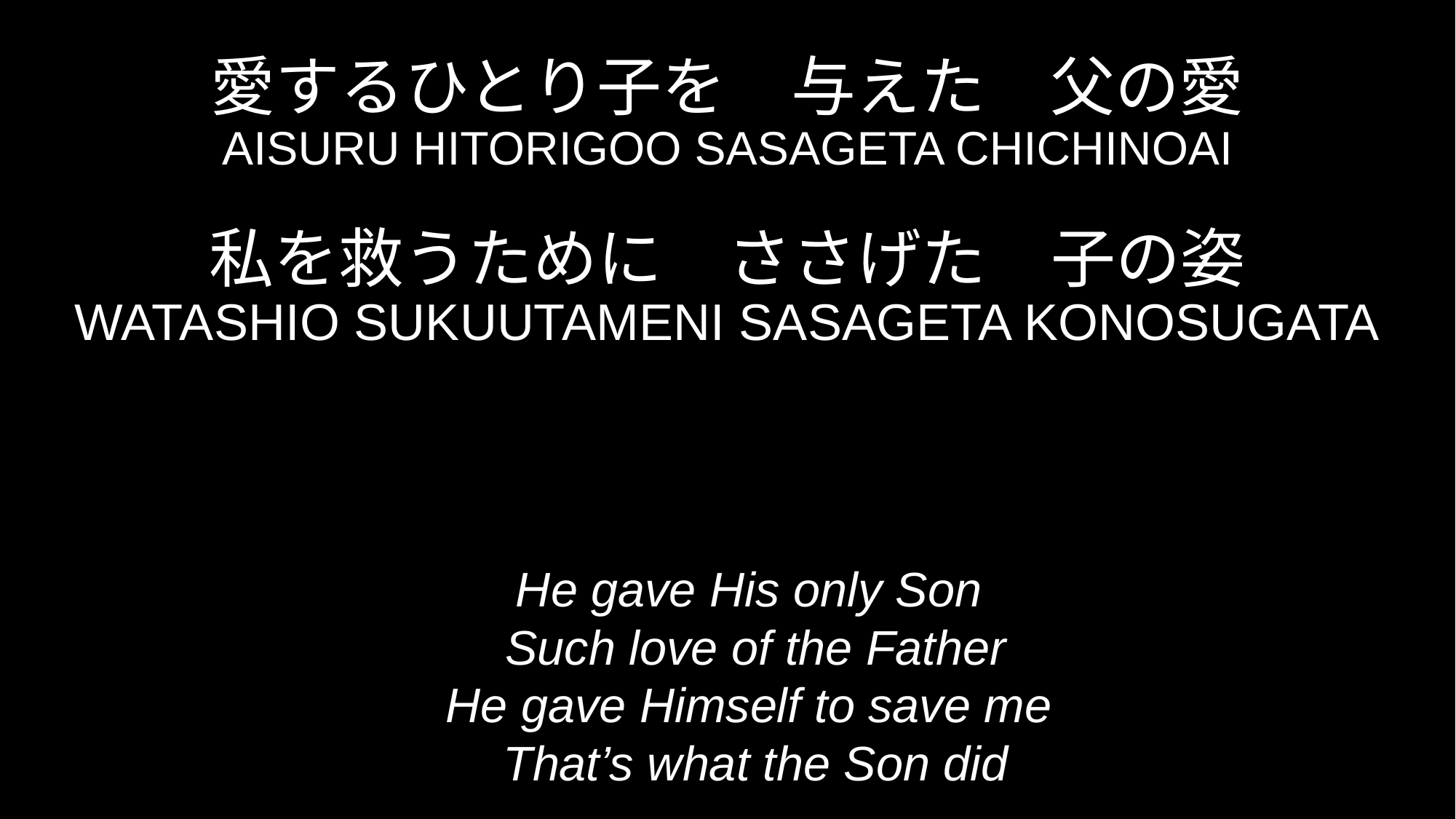

愛するひとり子を　与えた　父の愛
AISURU HITORIGOO SASAGETA CHICHINOAI

私を救うために　ささげた　子の姿
WATASHIO SUKUUTAMENI SASAGETA KONOSUGATA

He gave His only Son
Such love of the Father
He gave Himself to save me
That’s what the Son did